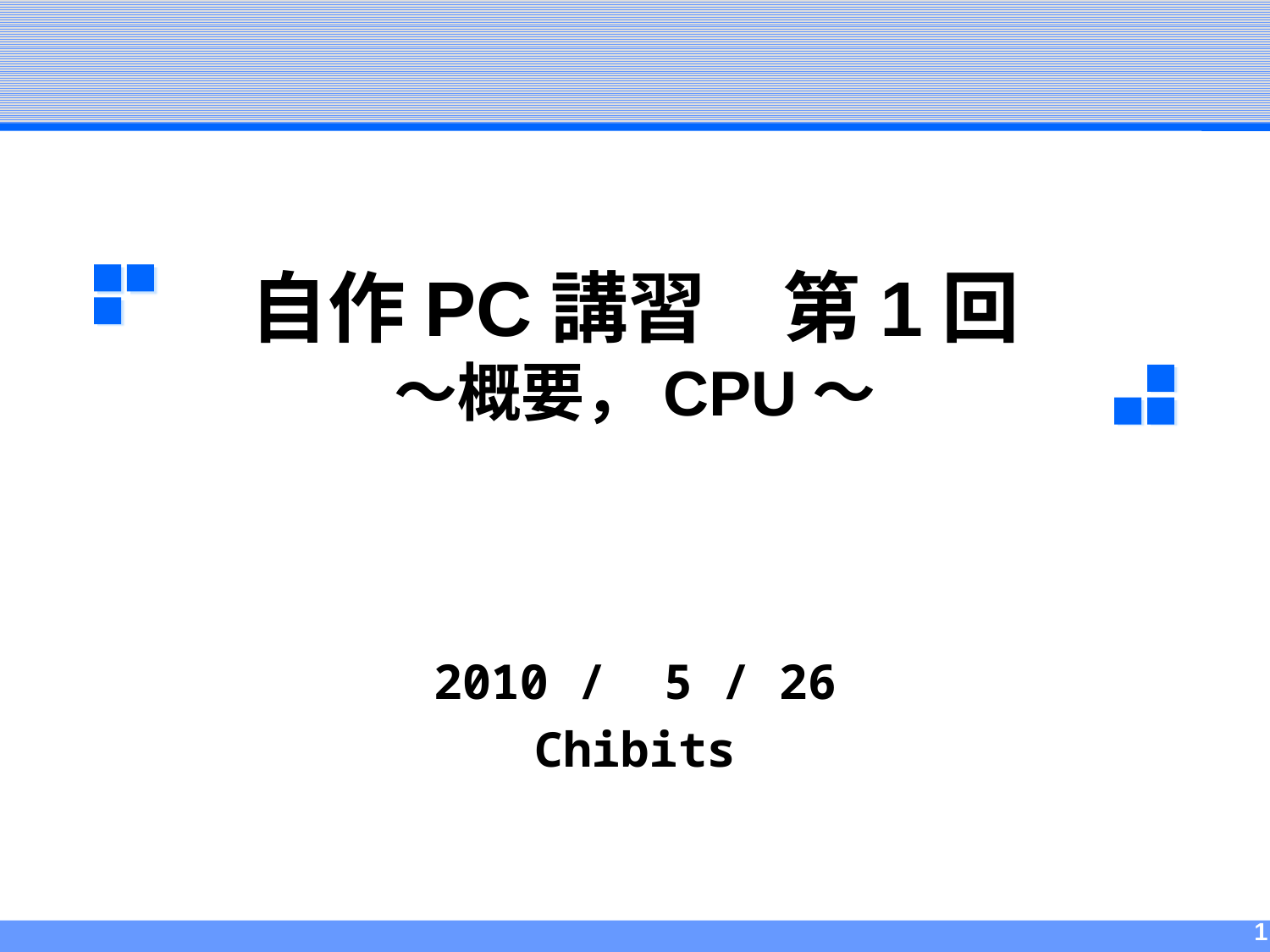

# 自作PC講習　第1回 ～概要，CPU～
2010 /  5 / 26
Chibits
1